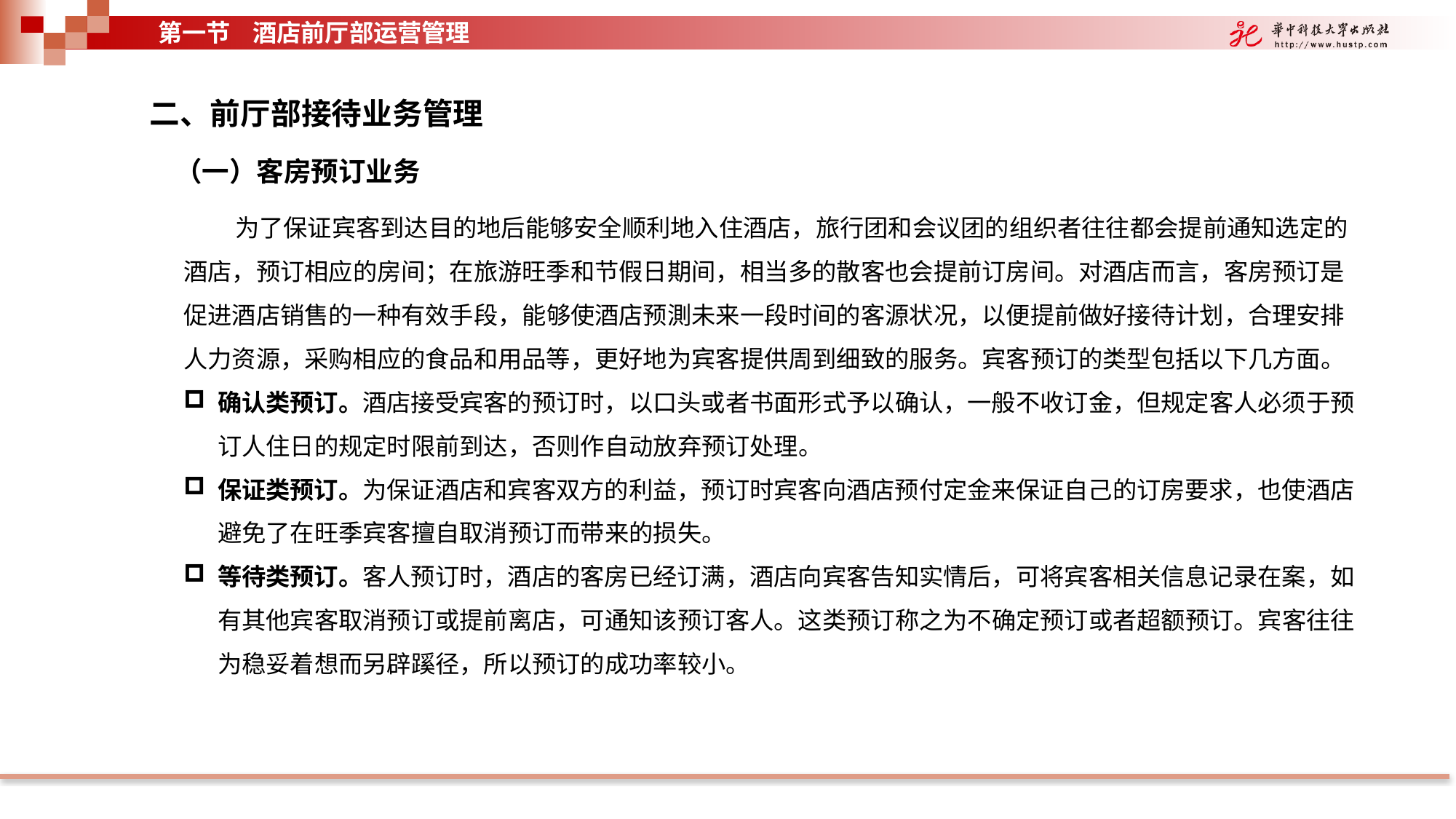

第一节    酒店前厅部运营管理
二、前厅部接待业务管理
（一）客房预订业务
为了保证宾客到达目的地后能够安全顺利地入住酒店，旅行团和会议团的组织者往往都会提前通知选定的酒店，预订相应的房间；在旅游旺季和节假日期间，相当多的散客也会提前订房间。对酒店而言，客房预订是促进酒店销售的一种有效手段，能够使酒店预測未来一段时间的客源状况，以便提前做好接待计划，合理安排人力资源，采购相应的食品和用品等，更好地为宾客提供周到细致的服务。宾客预订的类型包括以下几方面。
确认类预订。酒店接受宾客的预订时，以口头或者书面形式予以确认，一般不收订金，但规定客人必须于预订人住日的规定时限前到达，否则作自动放弃预订处理。
保证类预订。为保证酒店和宾客双方的利益，预订时宾客向酒店预付定金来保证自己的订房要求，也使酒店避免了在旺季宾客擅自取消预订而带来的损失。
等待类预订。客人预订时，酒店的客房已经订满，酒店向宾客告知实情后，可将宾客相关信息记录在案，如有其他宾客取消预订或提前离店，可通知该预订客人。这类预订称之为不确定预订或者超额预订。宾客往往为稳妥着想而另辟蹊径，所以预订的成功率较小。